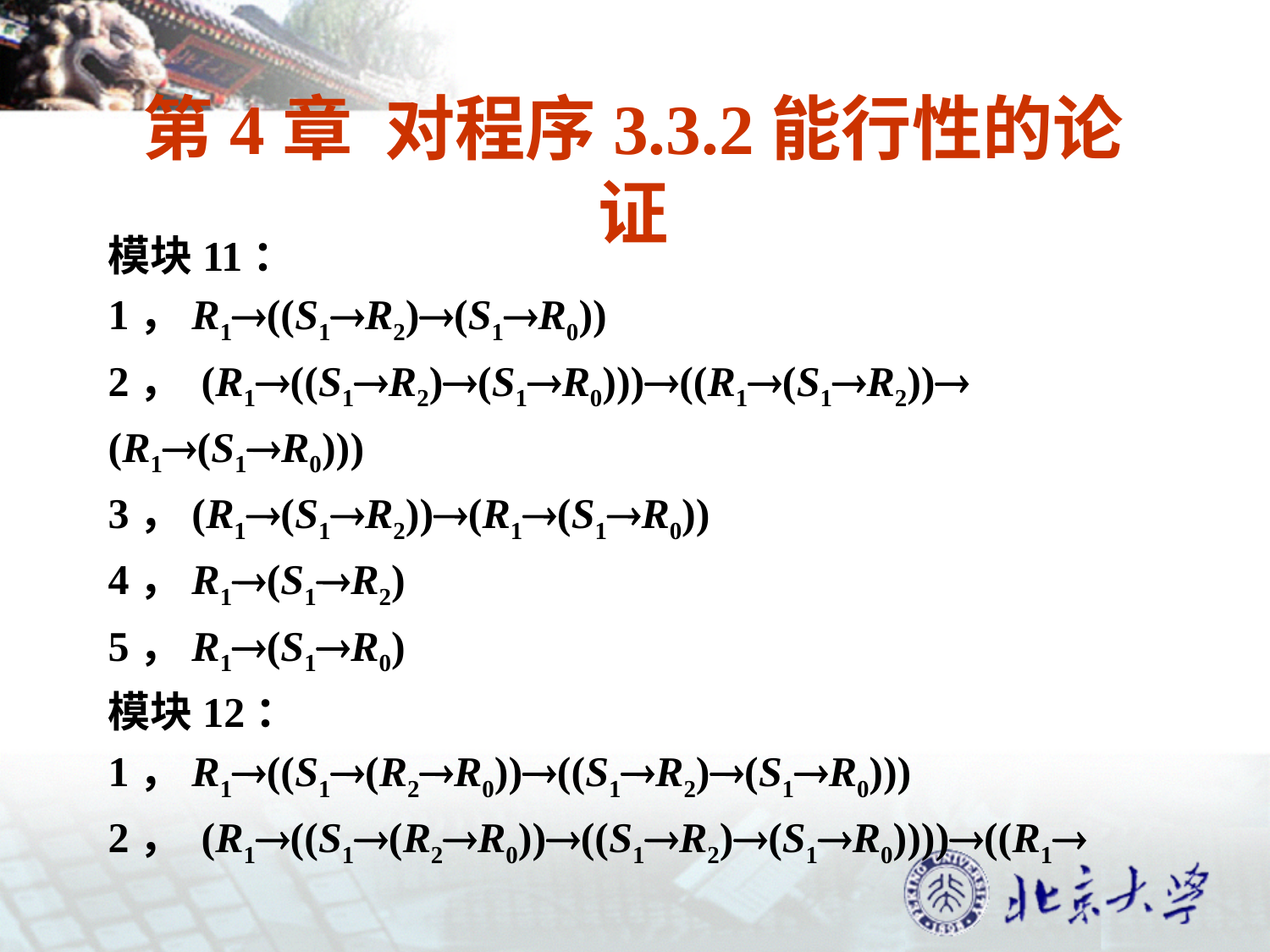

# 第4章  对程序3.3.2能行性的论证
模块11：
1，R1→((S1→R2)→(S1→R0))
2， (R1→((S1→R2)→(S1→R0)))→((R1→(S1→R2))→
(R1→(S1→R0)))
3，(R1→(S1→R2))→(R1→(S1→R0))
4，R1→(S1→R2)
5，R1→(S1→R0)
模块12：
1，R1→((S1→(R2→R0))→((S1→R2)→(S1→R0)))
2， (R1→((S1→(R2→R0))→((S1→R2)→(S1→R0))))→((R1→